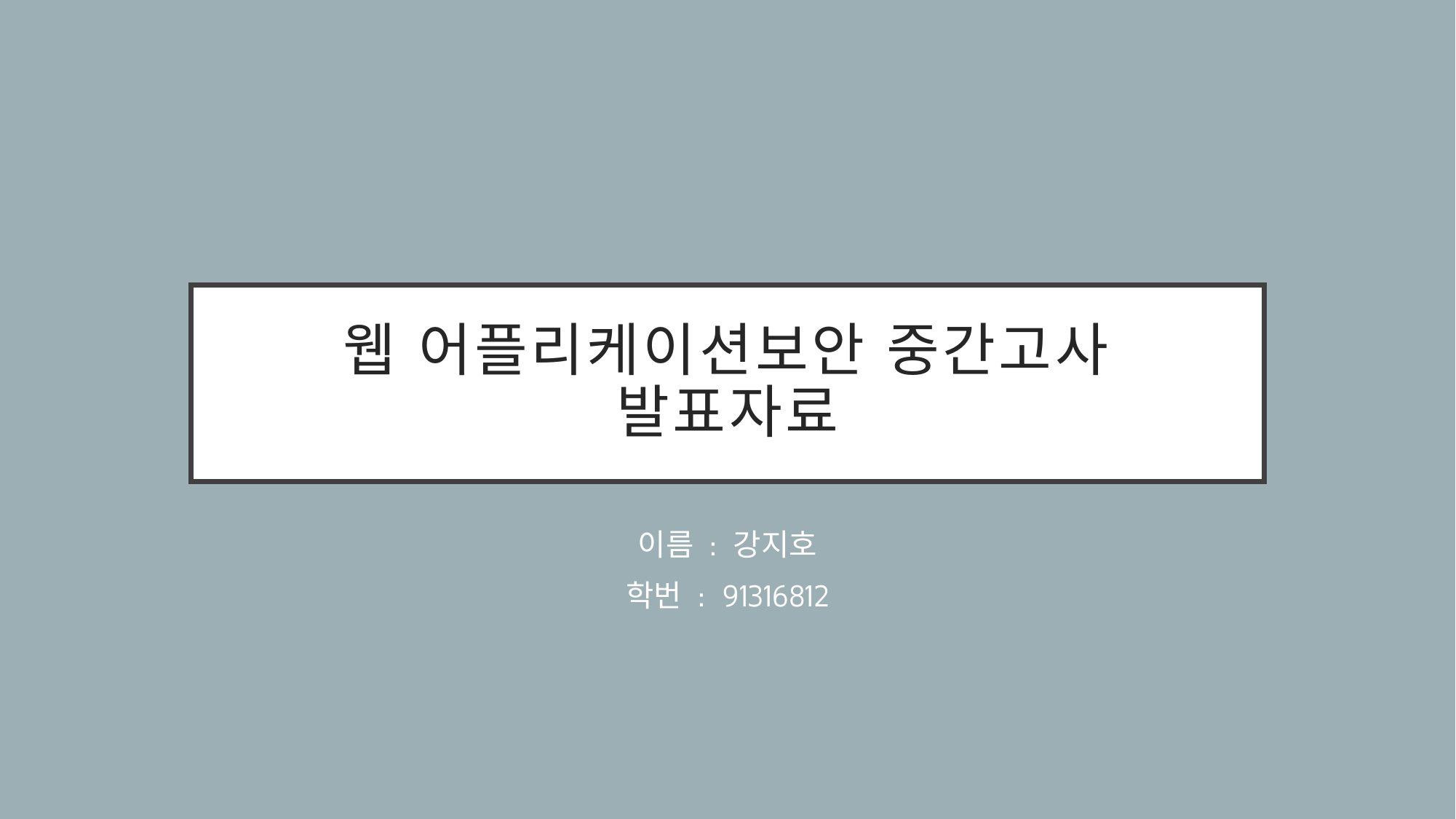

# 웹 어플리케이션보안 중간고사 발표자료
이름 : 강지호
학번 :  91316812